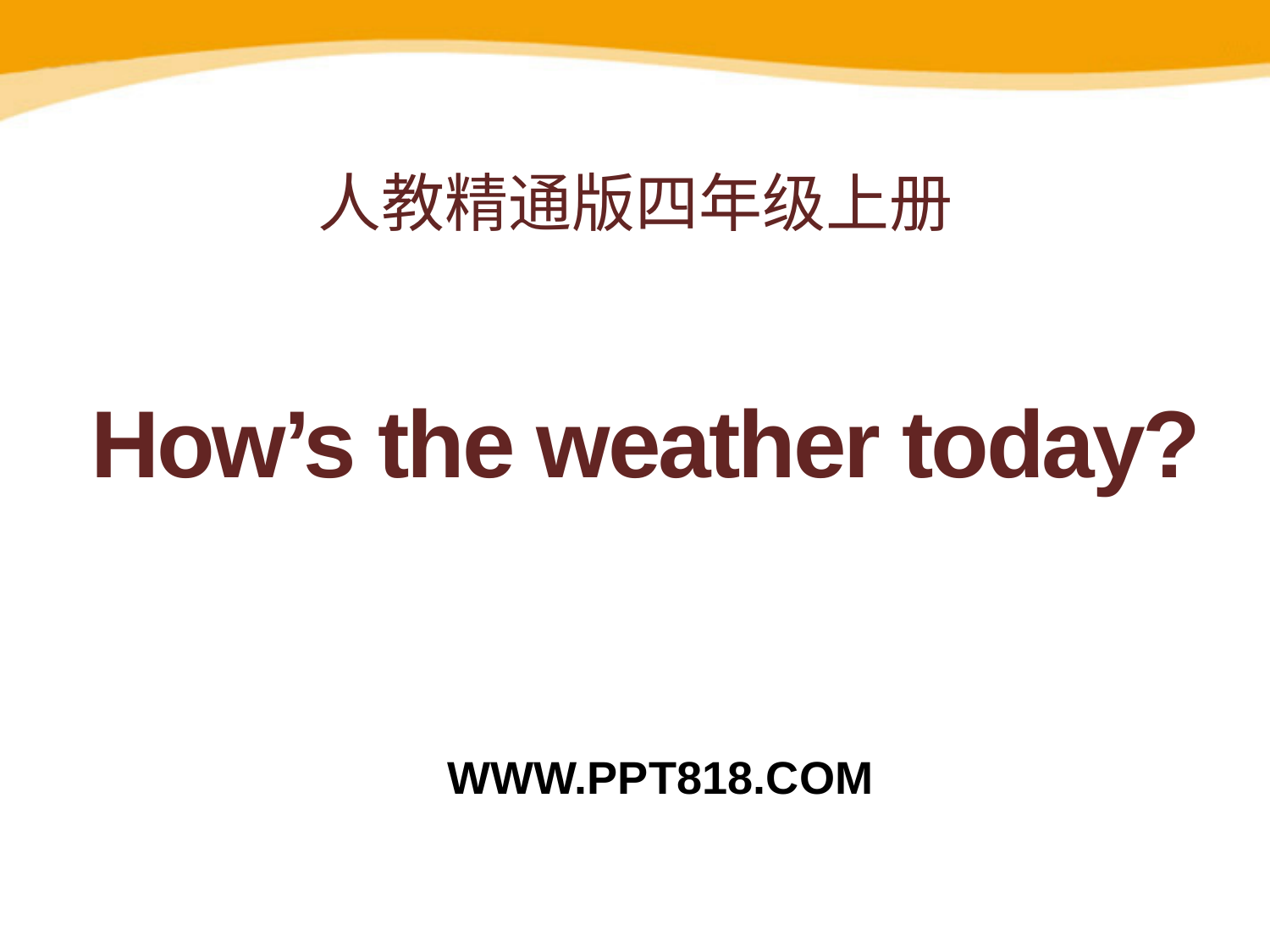

人教精通版四年级上册
# How’s the weather today?
WWW.PPT818.COM